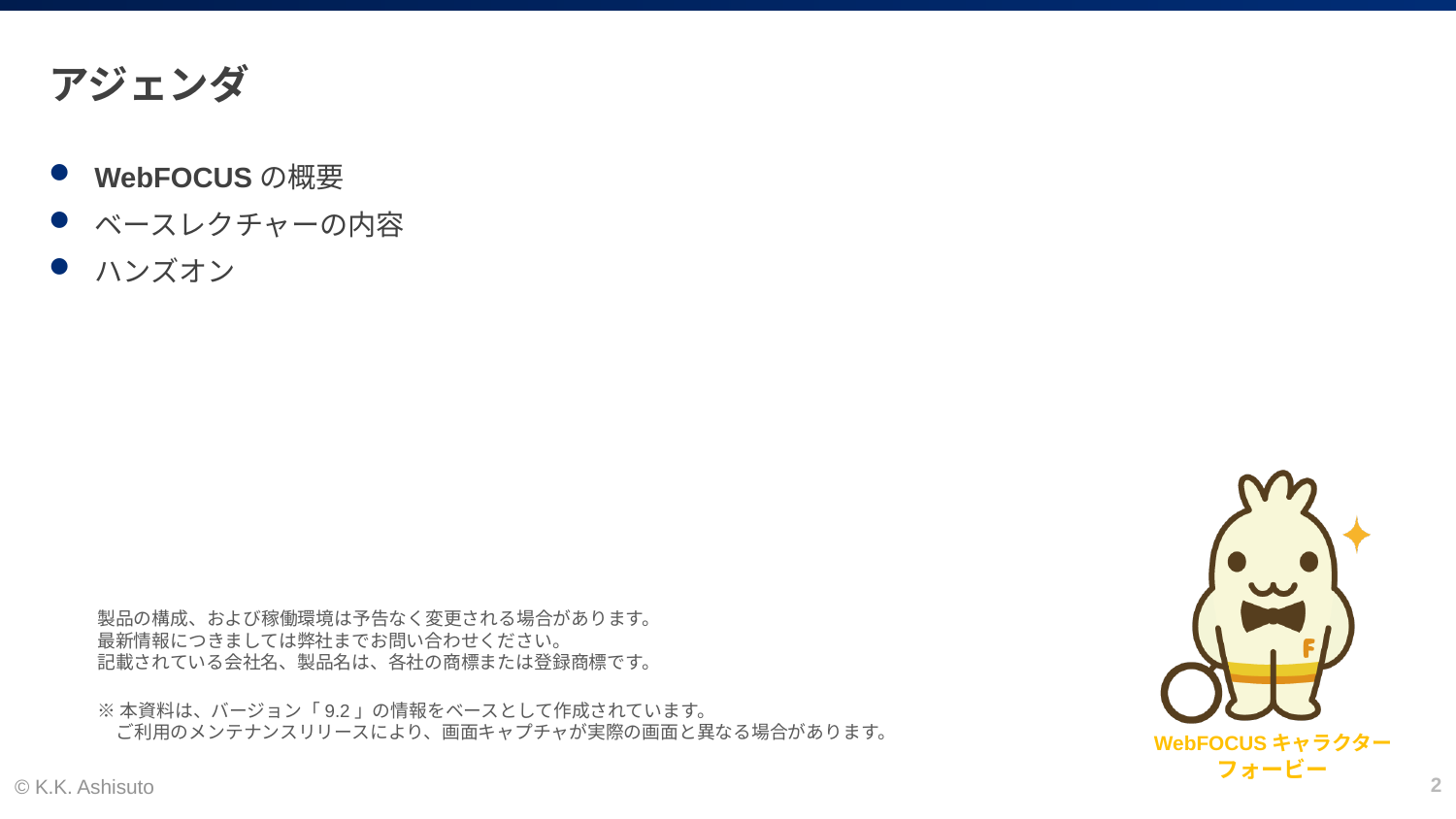

# アジェンダ
WebFOCUSの概要
ベースレクチャーの内容
ハンズオン
2
© K.K. Ashisuto